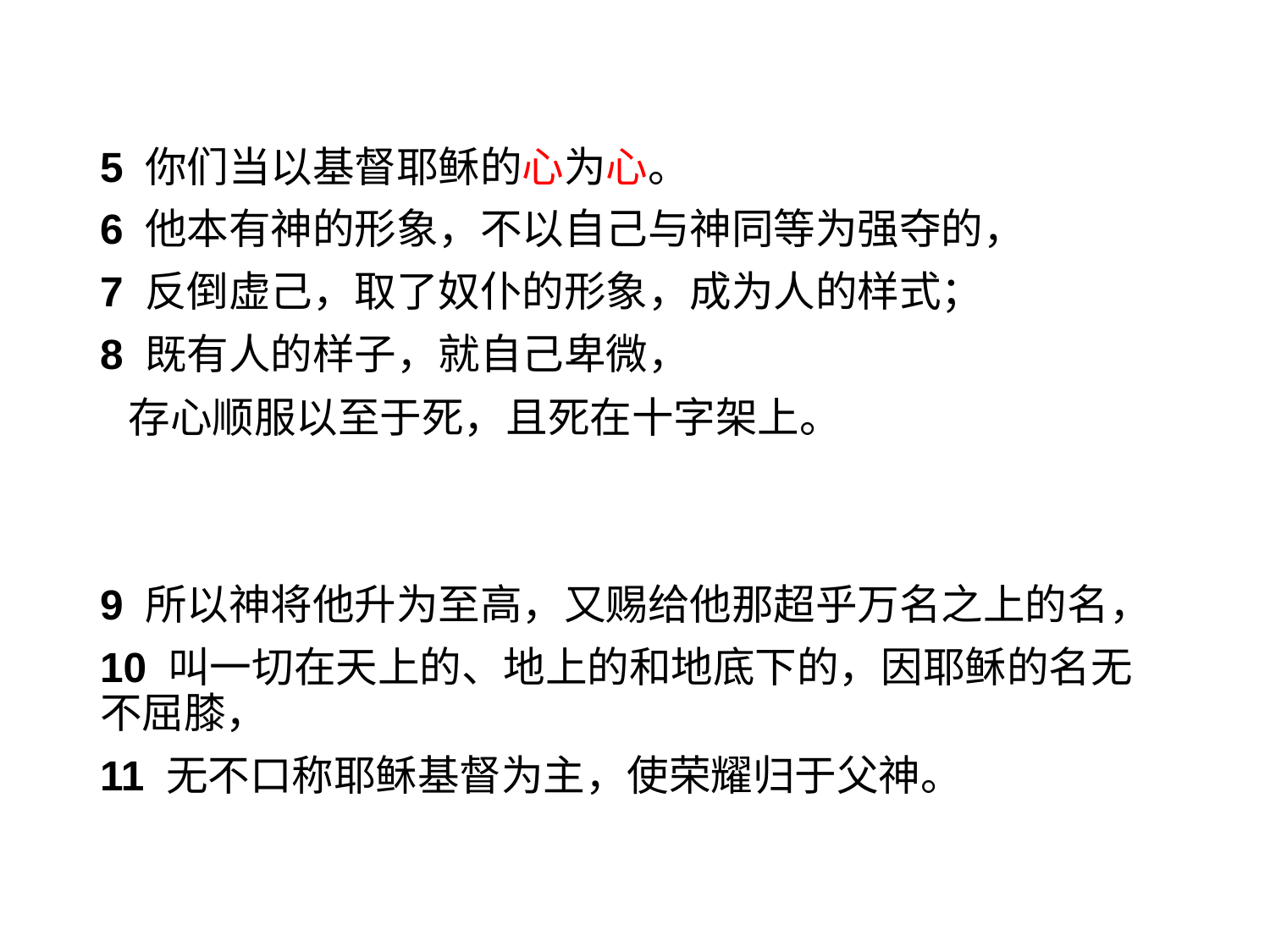

5 你们当以基督耶稣的心为心。
6 他本有神的形象，不以自己与神同等为强夺的，
7 反倒虚己，取了奴仆的形象，成为人的样式；
8 既有人的样子，就自己卑微，
  存心顺服以至于死，且死在十字架上。

9 所以神将他升为至高，又赐给他那超乎万名之上的名，
10 叫一切在天上的、地上的和地底下的，因耶稣的名无不屈膝，
11 无不口称耶稣基督为主，使荣耀归于父神。